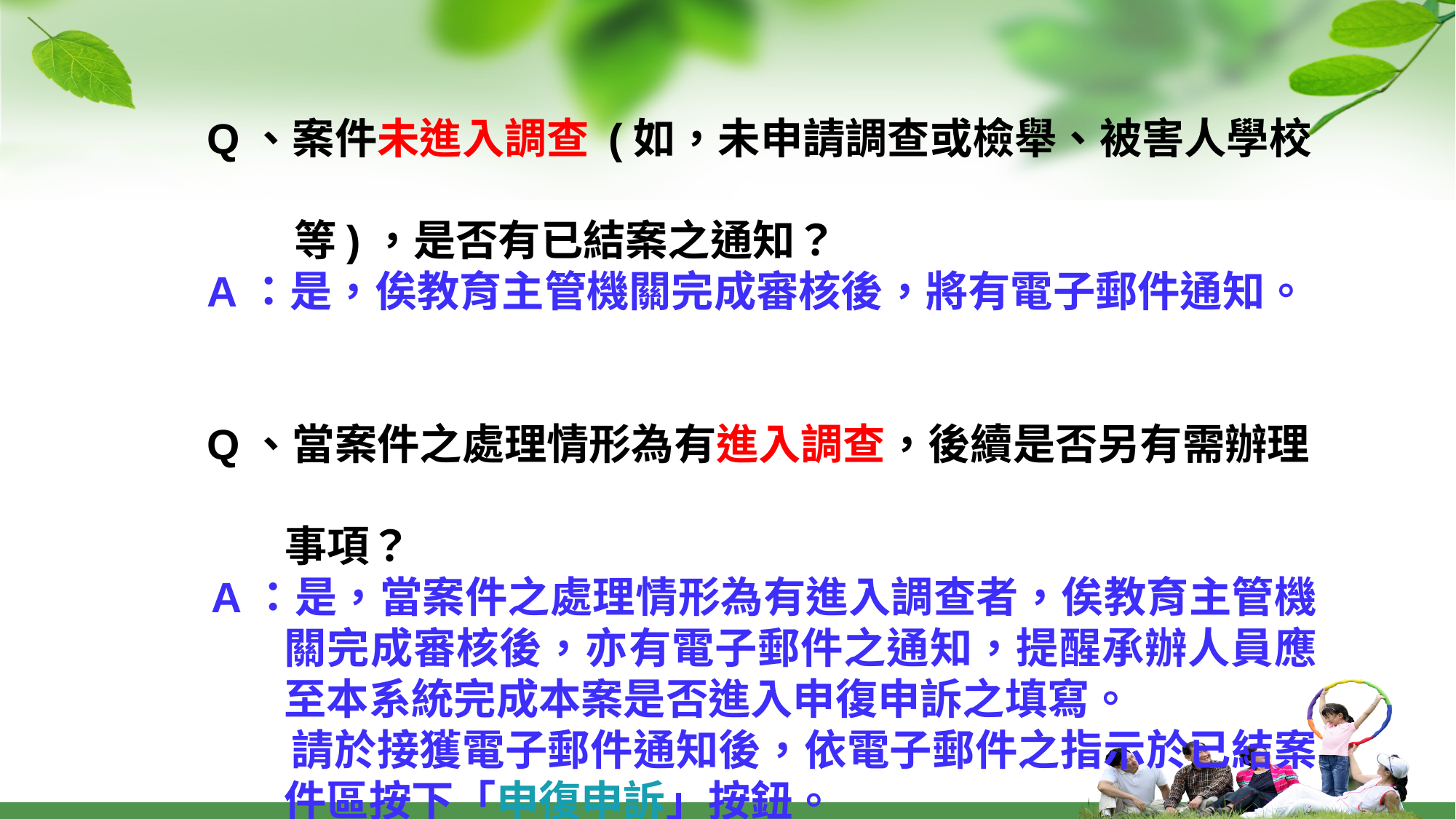

Q、案件未進入調查 (如，未申請調查或檢舉、被害人學校
        等)，是否有已結案之通知？
A：是，俟教育主管機關完成審核後，將有電子郵件通知。

Q、當案件之處理情形為有進入調查，後續是否另有需辦理
       事項？
A：是，當案件之處理情形為有進入調查者，俟教育主管機關完成審核後，亦有電子郵件之通知，提醒承辦人員應至本系統完成本案是否進入申復申訴之填寫。
       請於接獲電子郵件通知後，依電子郵件之指示於已結案件區按下「申復申訴」按鈕。